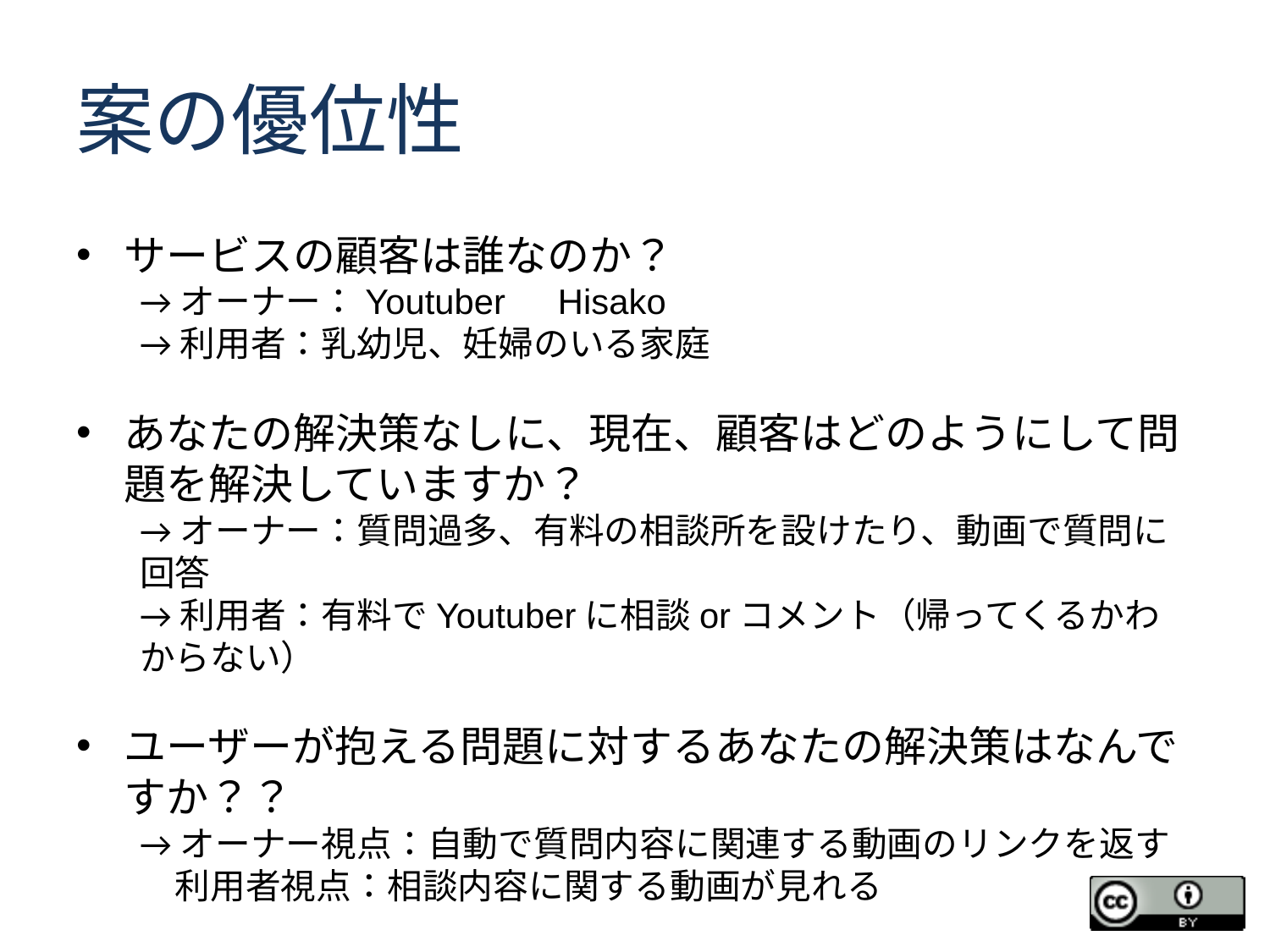

# 案の優位性
サービスの顧客は誰なのか？
→オーナー：Youtuber　Hisako
→利用者：乳幼児、妊婦のいる家庭

あなたの解決策なしに、現在、顧客はどのようにして問題を解決していますか？
→オーナー：質問過多、有料の相談所を設けたり、動画で質問に回答
→利用者：有料でYoutuberに相談orコメント（帰ってくるかわからない）

ユーザーが抱える問題に対するあなたの解決策はなんですか？？
→オーナー視点：自動で質問内容に関連する動画のリンクを返す
　利用者視点：相談内容に関する動画が見れる